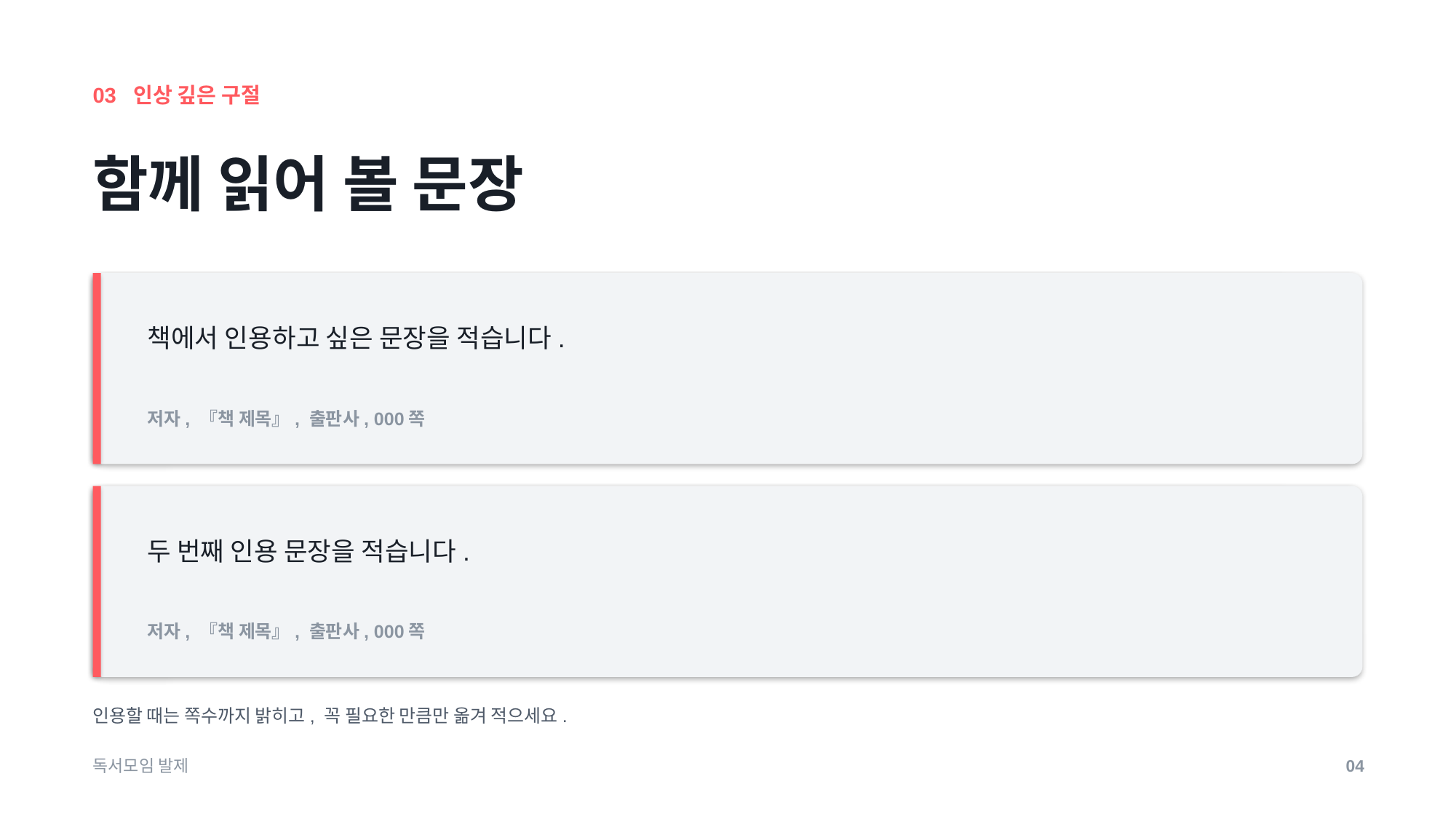

03  인상 깊은 구절
함께 읽어 볼 문장

책에서 인용하고 싶은 문장을 적습니다.
저자, 『책 제목』, 출판사, 000쪽

두 번째 인용 문장을 적습니다.
저자, 『책 제목』, 출판사, 000쪽
인용할 때는 쪽수까지 밝히고, 꼭 필요한 만큼만 옮겨 적으세요.
독서모임 발제
04